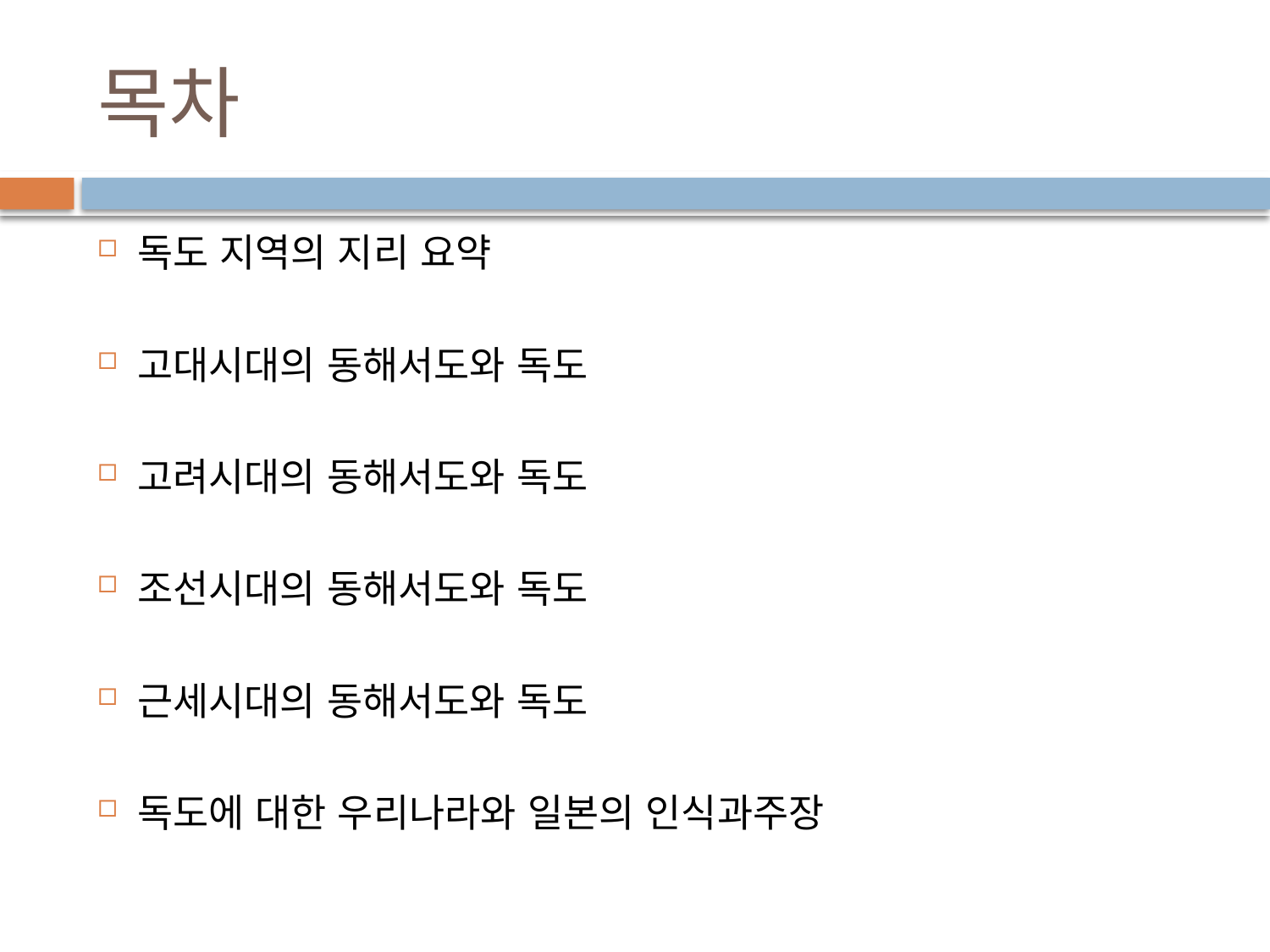

# 목차
독도 지역의 지리 요약

고대시대의 동해서도와 독도

고려시대의 동해서도와 독도

조선시대의 동해서도와 독도

근세시대의 동해서도와 독도

독도에 대한 우리나라와 일본의 인식과주장